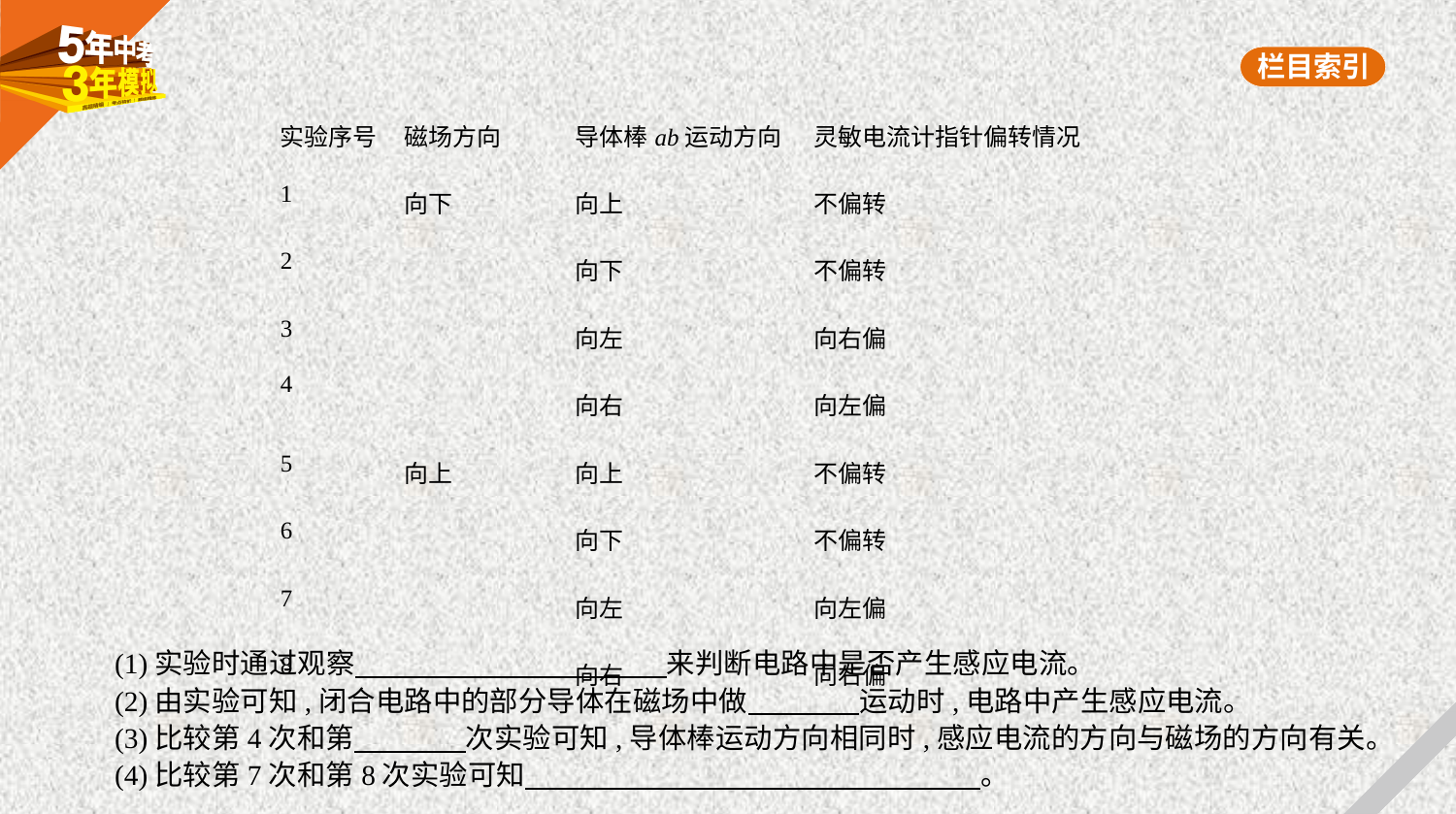

| 实验序号 | 磁场方向 | 导体棒ab运动方向 | 灵敏电流计指针偏转情况 |
| --- | --- | --- | --- |
| 1 | 向下 | 向上 | 不偏转 |
| 2 |  | 向下 | 不偏转 |
| 3 |  | 向左 | 向右偏 |
| 4 |  |  |  |
|  |  | 向右 | 向左偏 |
| 5 | 向上 | 向上 | 不偏转 |
| 6 |  | 向下 | 不偏转 |
| 7 |  | 向左 | 向左偏 |
| 8 |  | 向右 | 向右偏 |
(1)实验时通过观察　　　　　　　　　　    来判断电路中是否产生感应电流。
(2)由实验可知,闭合电路中的部分导体在磁场中做　　　    运动时,电路中产生感应电流。
(3)比较第4次和第　　　    次实验可知,导体棒运动方向相同时,感应电流的方向与磁场的方向有关。
(4)比较第7次和第8次实验可知　　　　　　　　　　　　　　　    。